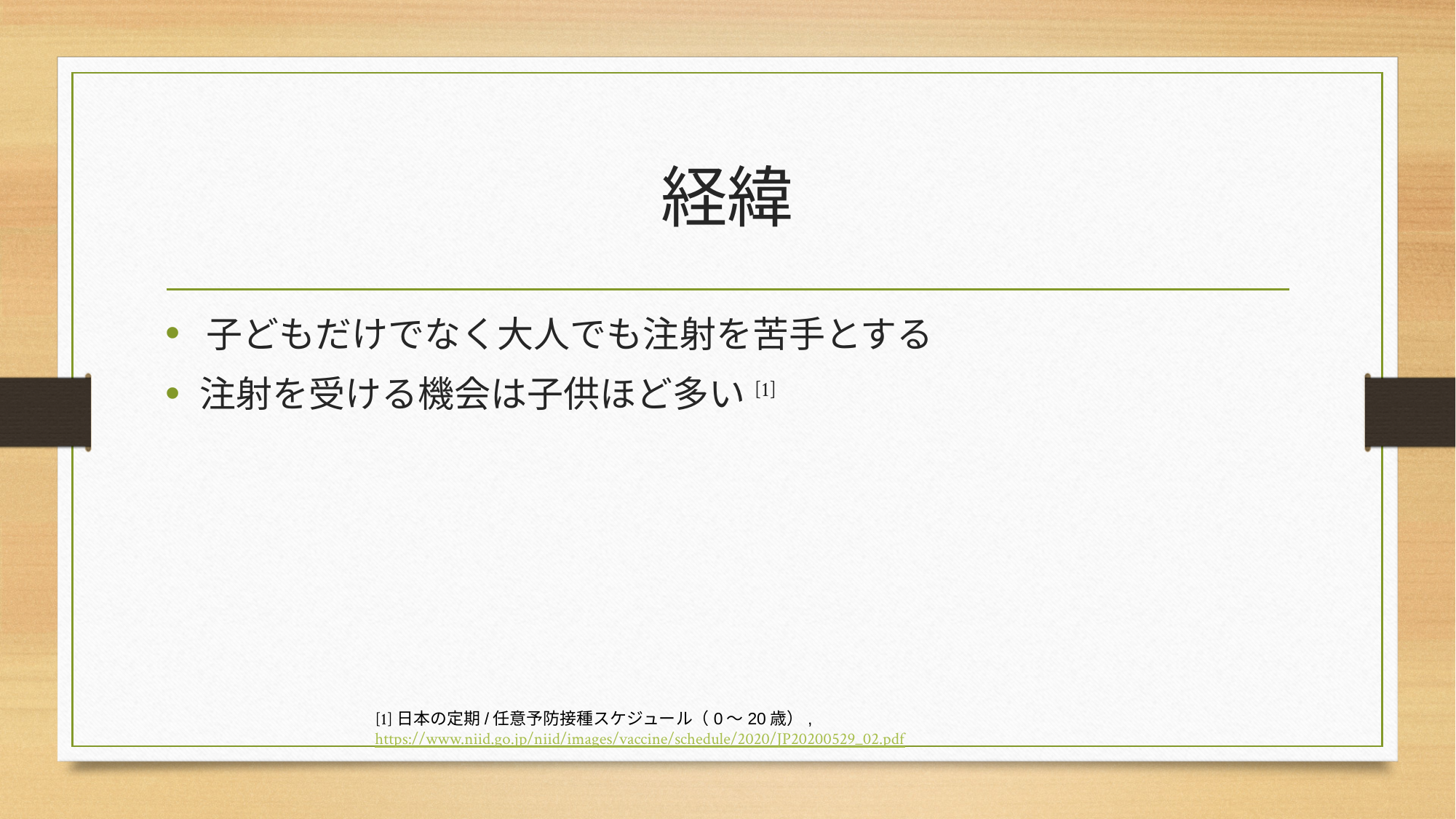

# 経緯
子どもだけでなく大人でも注射を苦手とする
注射を受ける機会は子供ほど多い[1]

[1]日本の定期/任意予防接種スケジュール（0～20歳）, https://www.niid.go.jp/niid/images/vaccine/schedule/2020/JP20200529_02.pdf